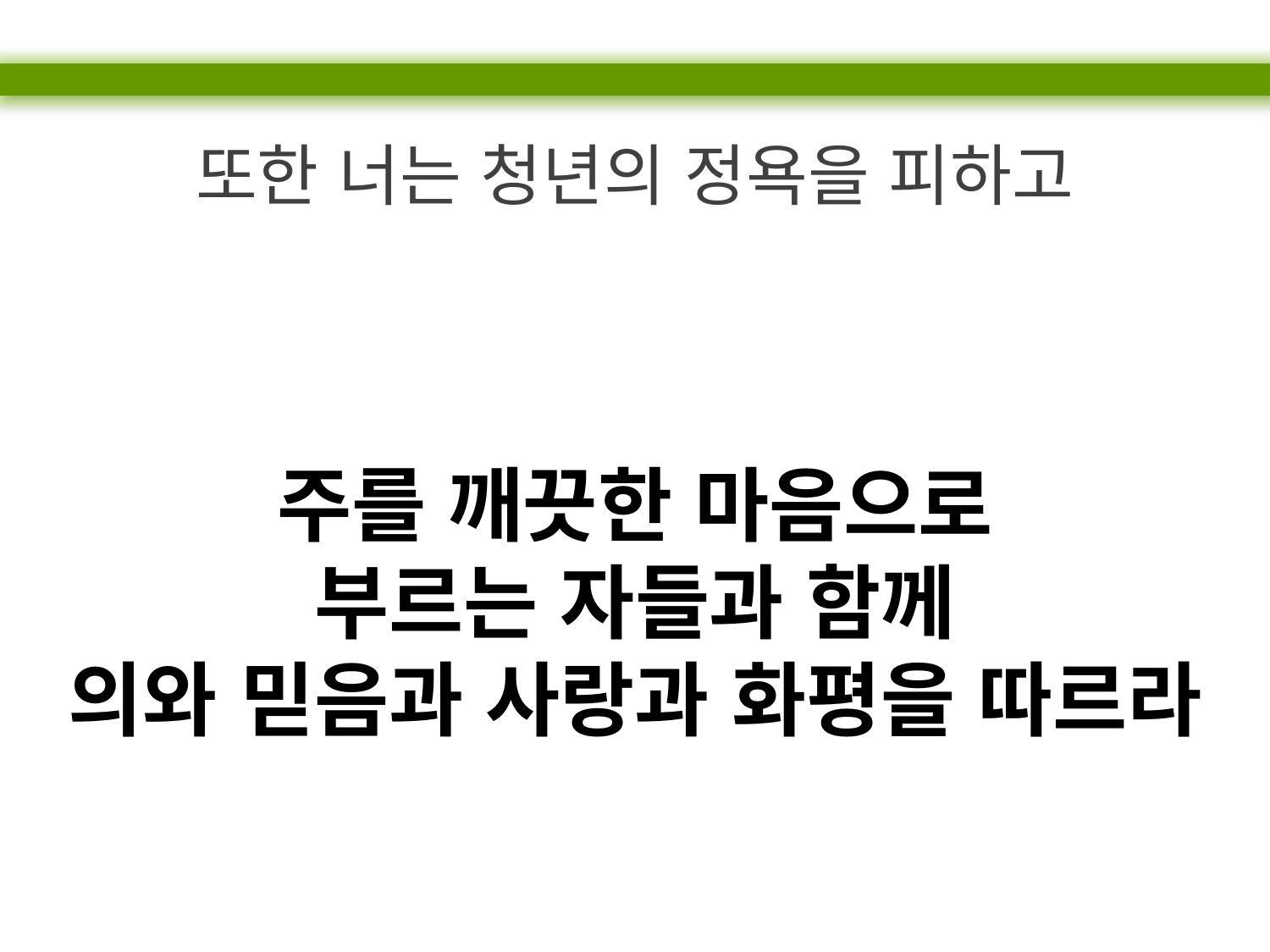

또한 너는 청년의 정욕을 피하고
주를 깨끗한 마음으로
부르는 자들과 함께
의와 믿음과 사랑과 화평을 따르라